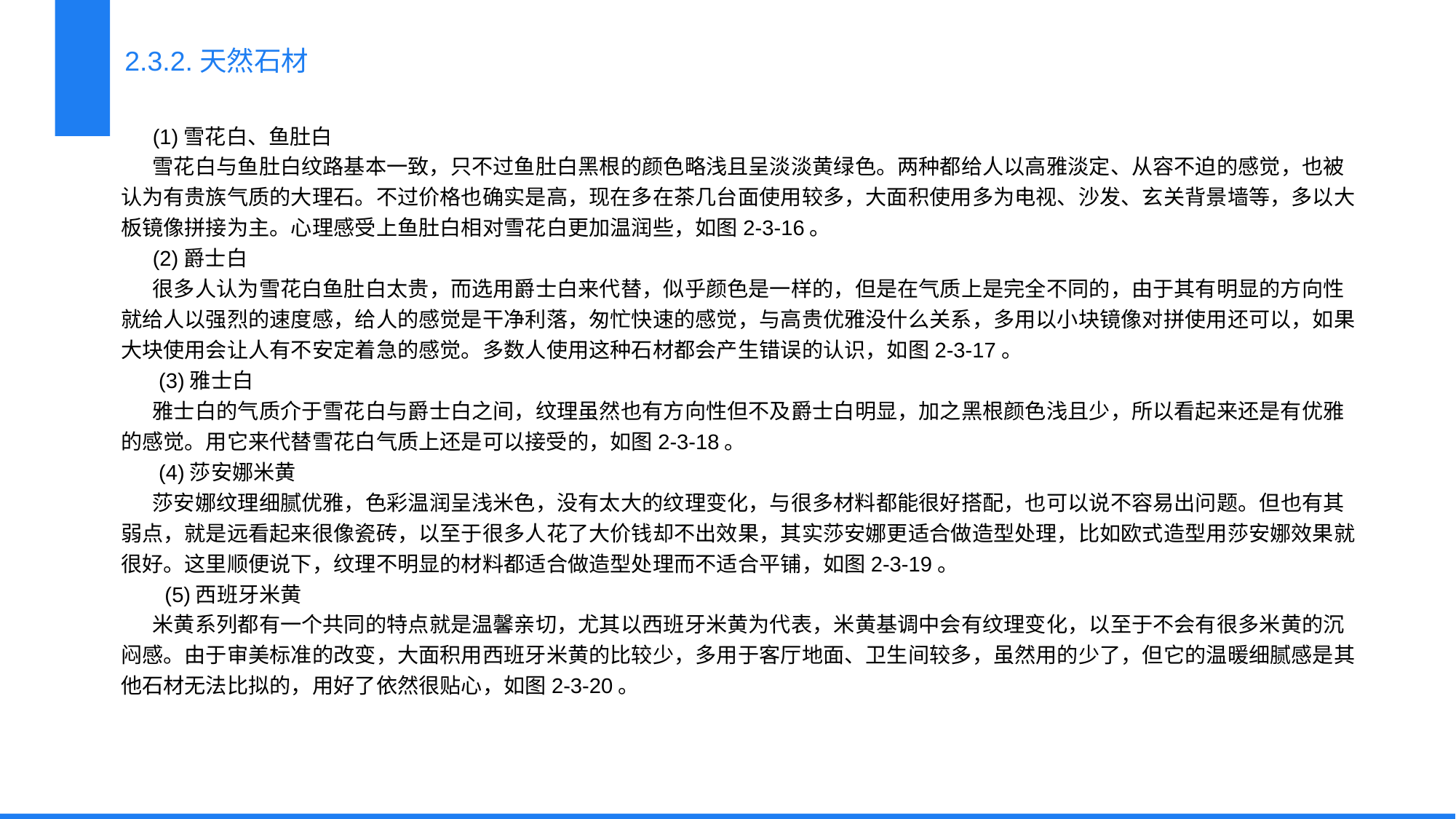

2.3.2.天然石材

(1)雪花白、鱼肚白
雪花白与鱼肚白纹路基本一致，只不过鱼肚白黑根的颜色略浅且呈淡淡黄绿色。两种都给人以高雅淡定、从容不迫的感觉，也被认为有贵族气质的大理石。不过价格也确实是高，现在多在茶几台面使用较多，大面积使用多为电视、沙发、玄关背景墙等，多以大板镜像拼接为主。心理感受上鱼肚白相对雪花白更加温润些，如图2-3-16。
(2)爵士白
很多人认为雪花白鱼肚白太贵，而选用爵士白来代替，似乎颜色是一样的，但是在气质上是完全不同的，由于其有明显的方向性就给人以强烈的速度感，给人的感觉是干净利落，匆忙快速的感觉，与高贵优雅没什么关系，多用以小块镜像对拼使用还可以，如果大块使用会让人有不安定着急的感觉。多数人使用这种石材都会产生错误的认识，如图2-3-17。
 (3)雅士白
雅士白的气质介于雪花白与爵士白之间，纹理虽然也有方向性但不及爵士白明显，加之黑根颜色浅且少，所以看起来还是有优雅的感觉。用它来代替雪花白气质上还是可以接受的，如图2-3-18。
 (4)莎安娜米黄
莎安娜纹理细腻优雅，色彩温润呈浅米色，没有太大的纹理变化，与很多材料都能很好搭配，也可以说不容易出问题。但也有其弱点，就是远看起来很像瓷砖，以至于很多人花了大价钱却不出效果，其实莎安娜更适合做造型处理，比如欧式造型用莎安娜效果就很好。这里顺便说下，纹理不明显的材料都适合做造型处理而不适合平铺，如图2-3-19。
  (5)西班牙米黄
米黄系列都有一个共同的特点就是温馨亲切，尤其以西班牙米黄为代表，米黄基调中会有纹理变化，以至于不会有很多米黄的沉闷感。由于审美标准的改变，大面积用西班牙米黄的比较少，多用于客厅地面、卫生间较多，虽然用的少了，但它的温暖细腻感是其他石材无法比拟的，用好了依然很贴心，如图2-3-20。